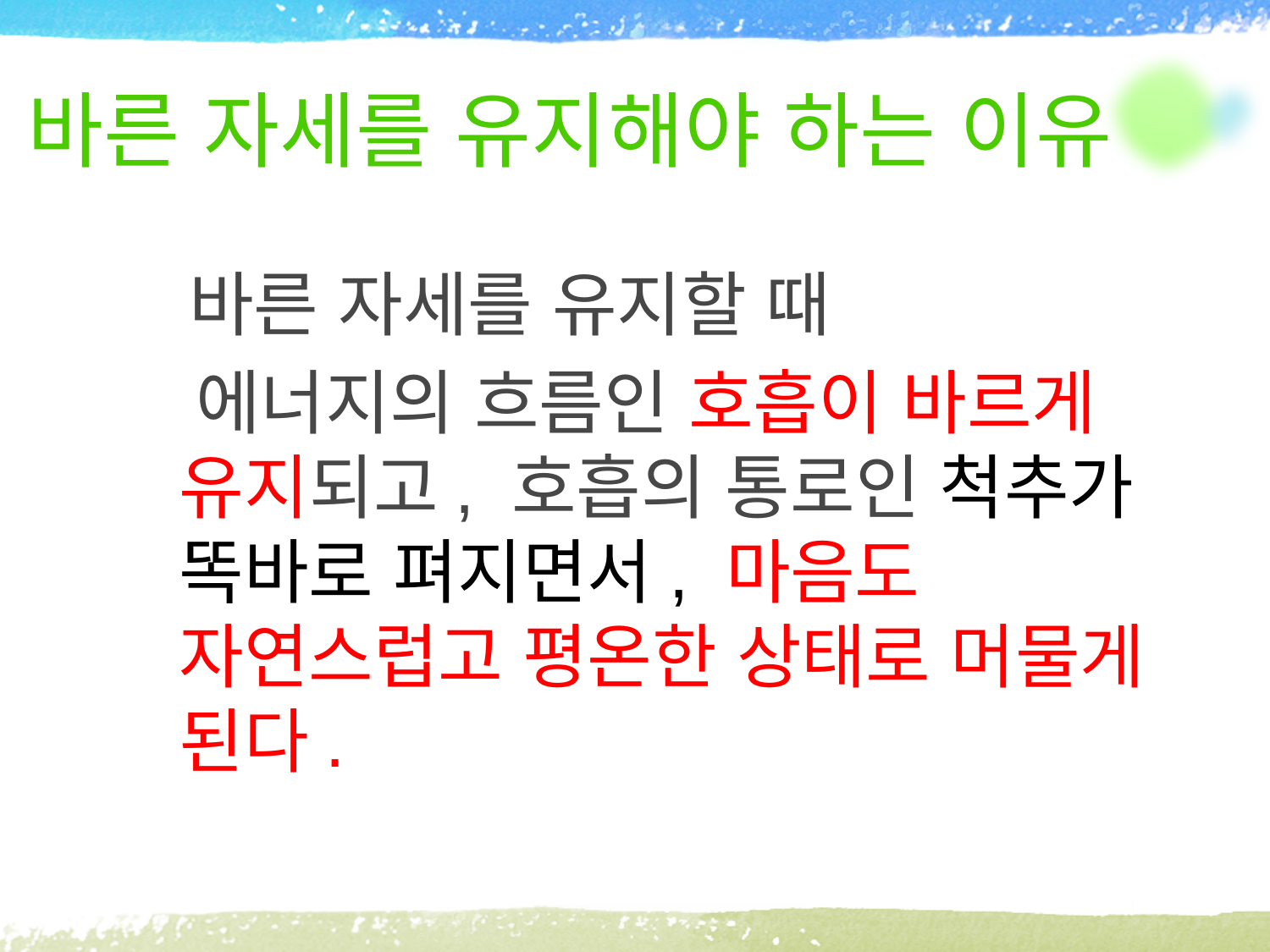

# 바른 자세를 유지해야 하는 이유

  바른 자세를 유지할 때
  에너지의 흐름인 호흡이 바르게 유지되고, 호흡의 통로인 척추가 똑바로 펴지면서, 마음도 자연스럽고 평온한 상태로 머물게 된다.